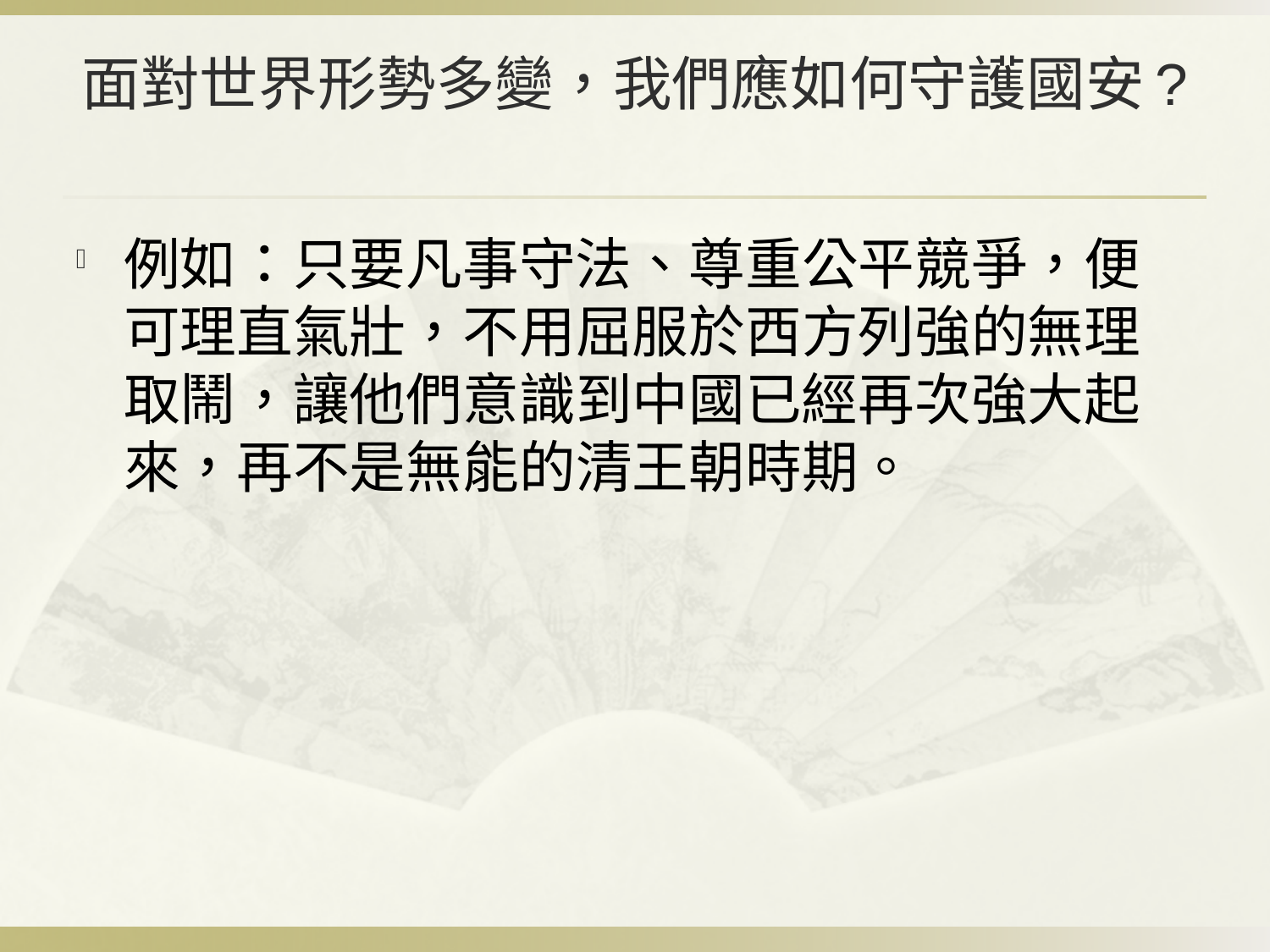

# 面對世界形勢多變，我們應如何守護國安?
例如：只要凡事守法、尊重公平競爭，便可理直氣壯，不用屈服於西方列強的無理取鬧，讓他們意識到中國已經再次強大起來，再不是無能的清王朝時期。